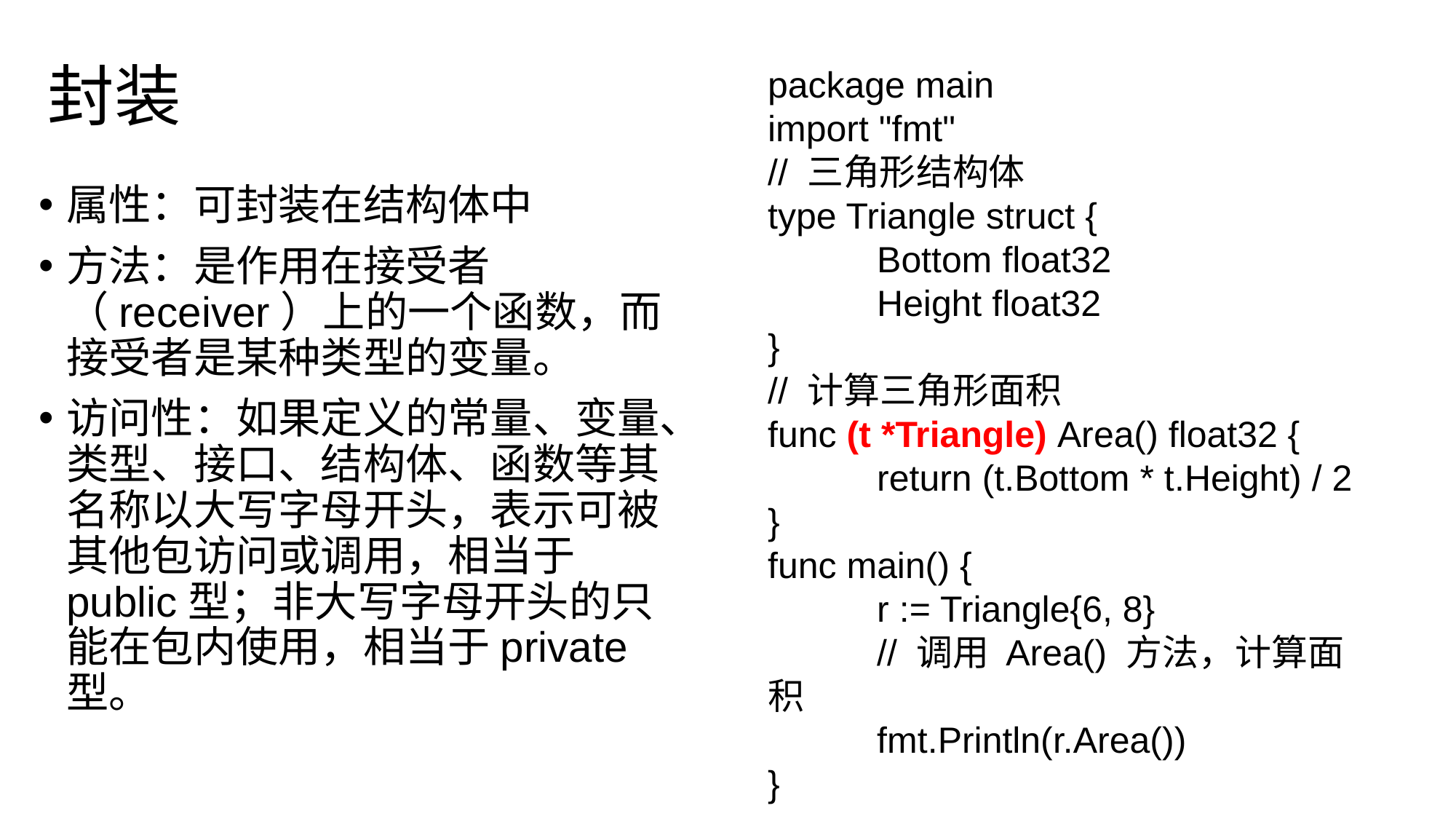

# 封装
package main
import "fmt"
// 三角形结构体
type Triangle struct {
	Bottom float32
	Height float32
}
// 计算三角形面积
func (t *Triangle) Area() float32 {
	return (t.Bottom * t.Height) / 2
}
func main() {
	r := Triangle{6, 8}
	// 调用 Area() 方法，计算面积
	fmt.Println(r.Area())
}
属性：可封装在结构体中
方法：是作用在接受者（receiver）上的一个函数，而接受者是某种类型的变量。
访问性：如果定义的常量、变量、类型、接口、结构体、函数等其名称以大写字母开头，表示可被其他包访问或调用，相当于public型；非大写字母开头的只能在包内使用，相当于private型。